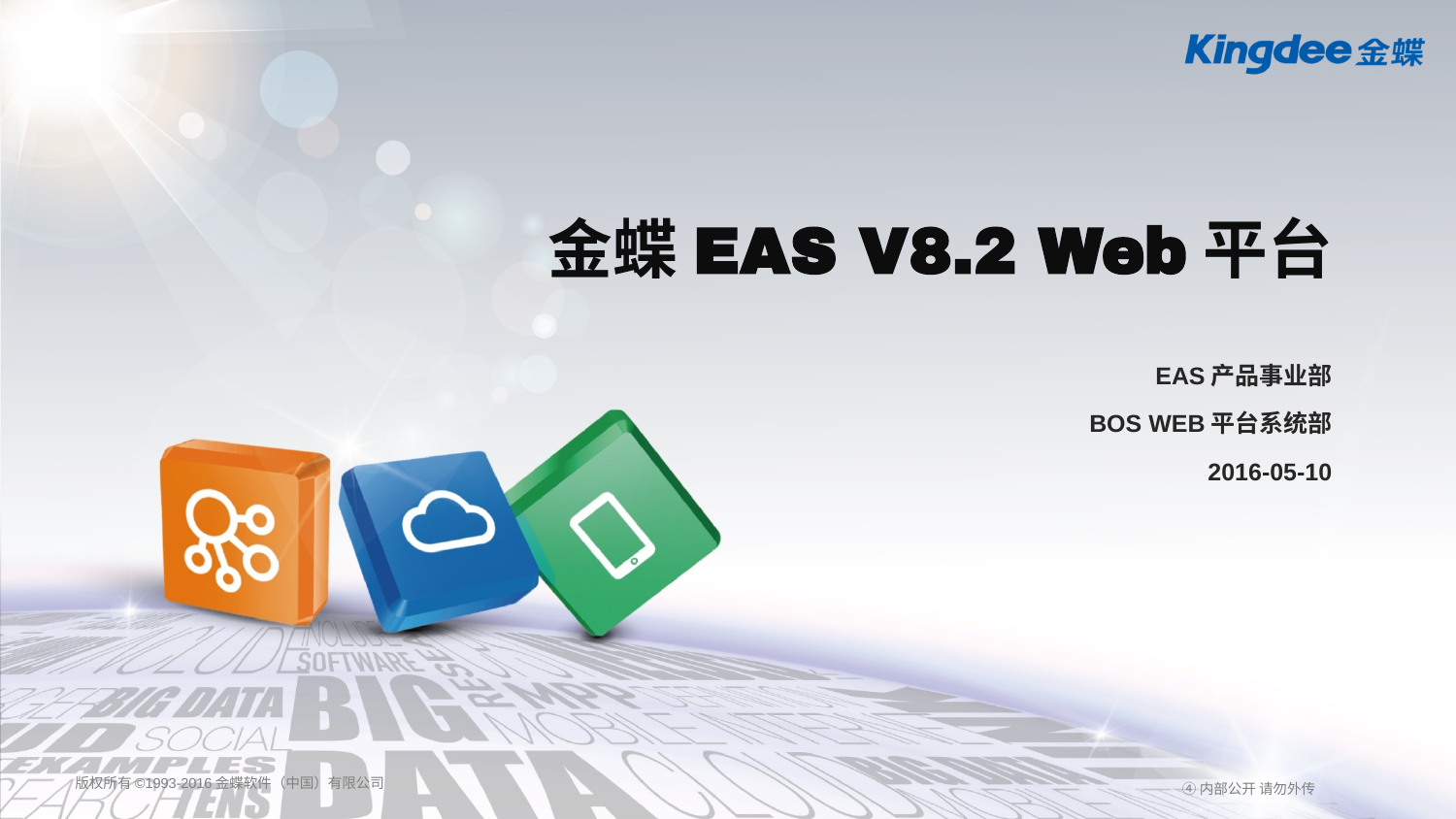

# 金蝶EAS V8.2 Web平台
EAS产品事业部
BOS WEB平台系统部
2016-05-10